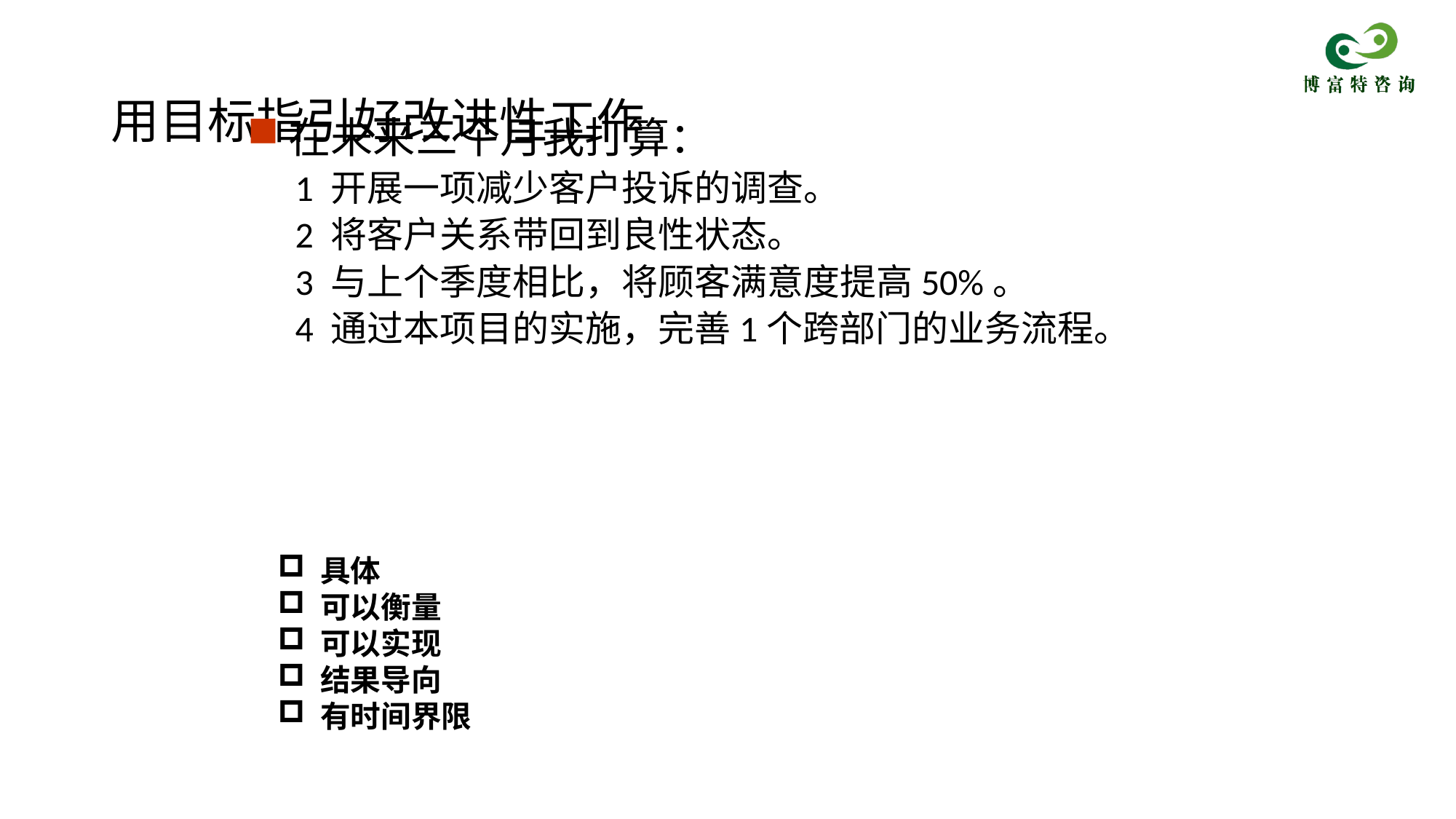

# 用目标指引好改进性工作
在未来三个月我打算：
1 开展一项减少客户投诉的调查。
2 将客户关系带回到良性状态。
3 与上个季度相比，将顾客满意度提高50%。
4 通过本项目的实施，完善1个跨部门的业务流程。

 具体
 可以衡量
 可以实现
 结果导向
 有时间界限